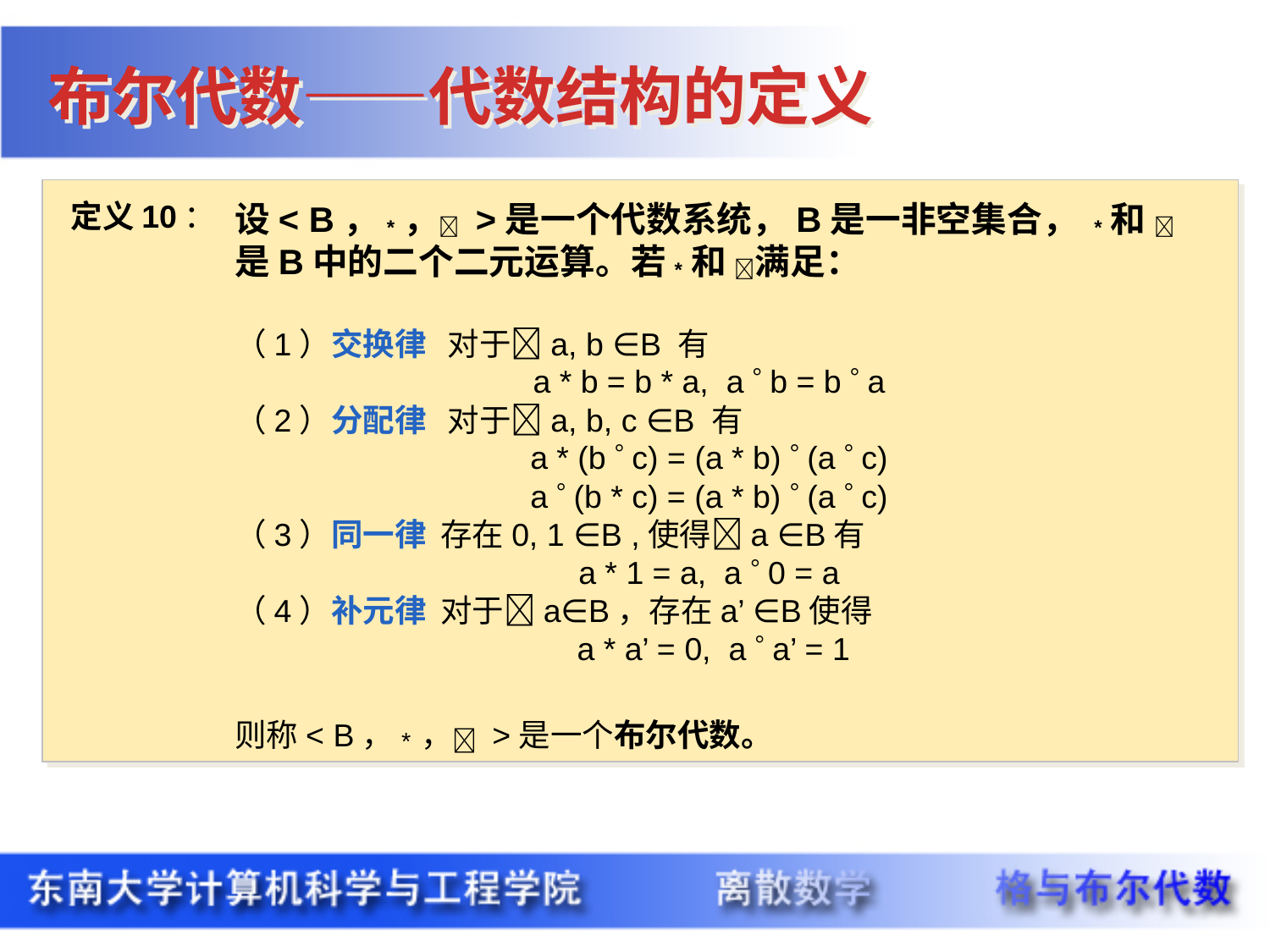

布尔代数——代数结构的定义

定义10：
设< B，*，° >是一个代数系统，B是一非空集合， *和 °是B中的二个二元运算。若*和 °满足：

（1）交换律   对于∀a, b ∈B 有
a * b = b * a,  a ° b = b ° a
（2）分配律   对于∀a, b, c ∈B 有
a * (b ° c) = (a * b) ° (a ° c)
a ° (b * c) = (a * b) ° (a ° c)
（3）同一律  存在0, 1 ∈B ,使得∀a ∈B有
a * 1 = a,  a ° 0 = a
（4）补元律  对于∀a∈B，存在a’ ∈B使得
 a * a’ = 0,  a ° a’ = 1

则称< B，*，° >是一个布尔代数。